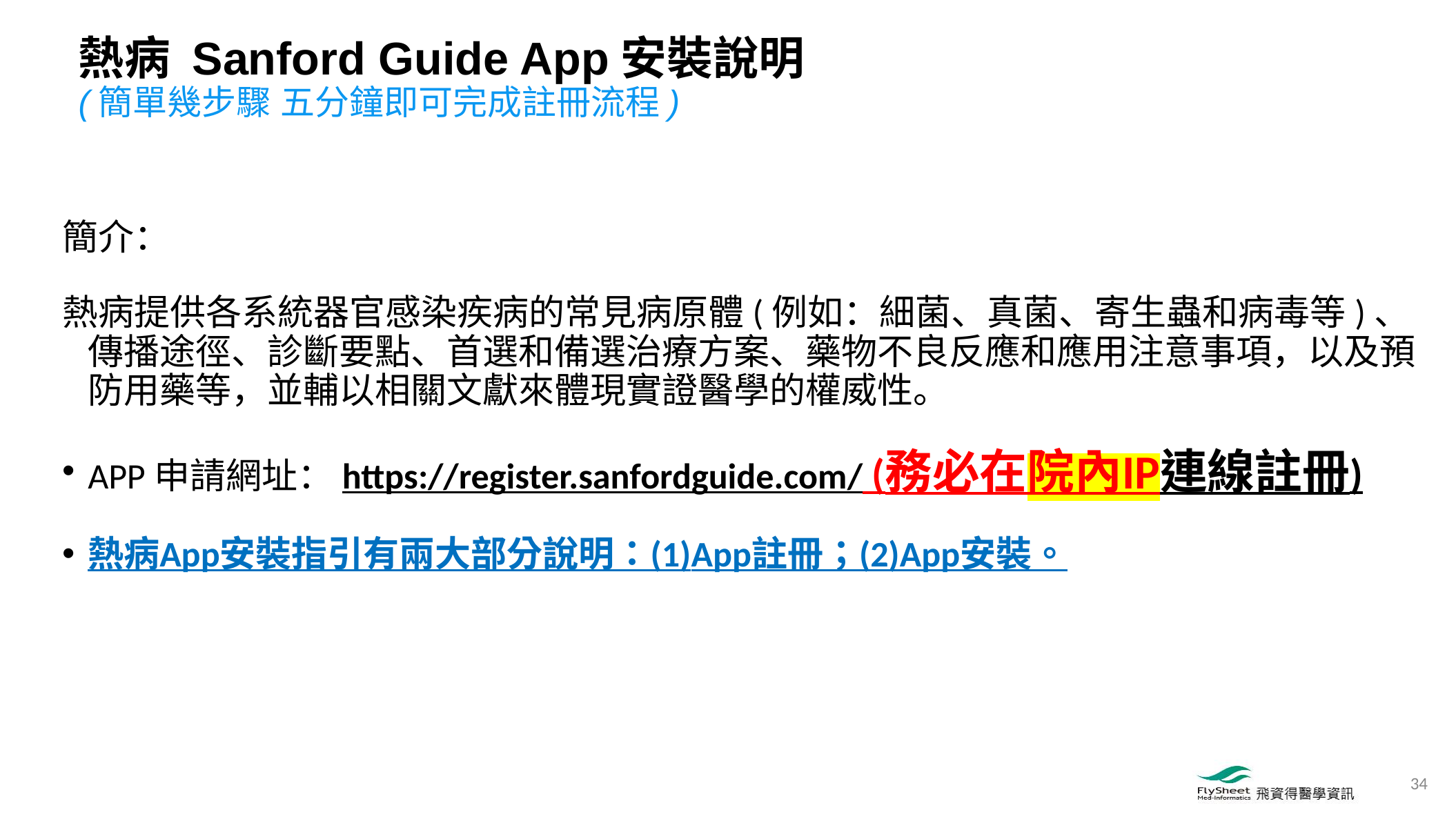

熱病 Sanford Guide App安裝說明
(簡單幾步驟 五分鐘即可完成註冊流程)
簡介：
熱病提供各系統器官感染疾病的常見病原體(例如：細菌、真菌、寄生蟲和病毒等)、傳播途徑、診斷要點、首選和備選治療方案、藥物不良反應和應用注意事項，以及預防用藥等，並輔以相關文獻來體現實證醫學的權威性。
APP申請網址：https://register.sanfordguide.com/ (務必在院內IP連線註冊)
熱病App安裝指引有兩大部分說明：(1)App註冊；(2)App安裝。

34